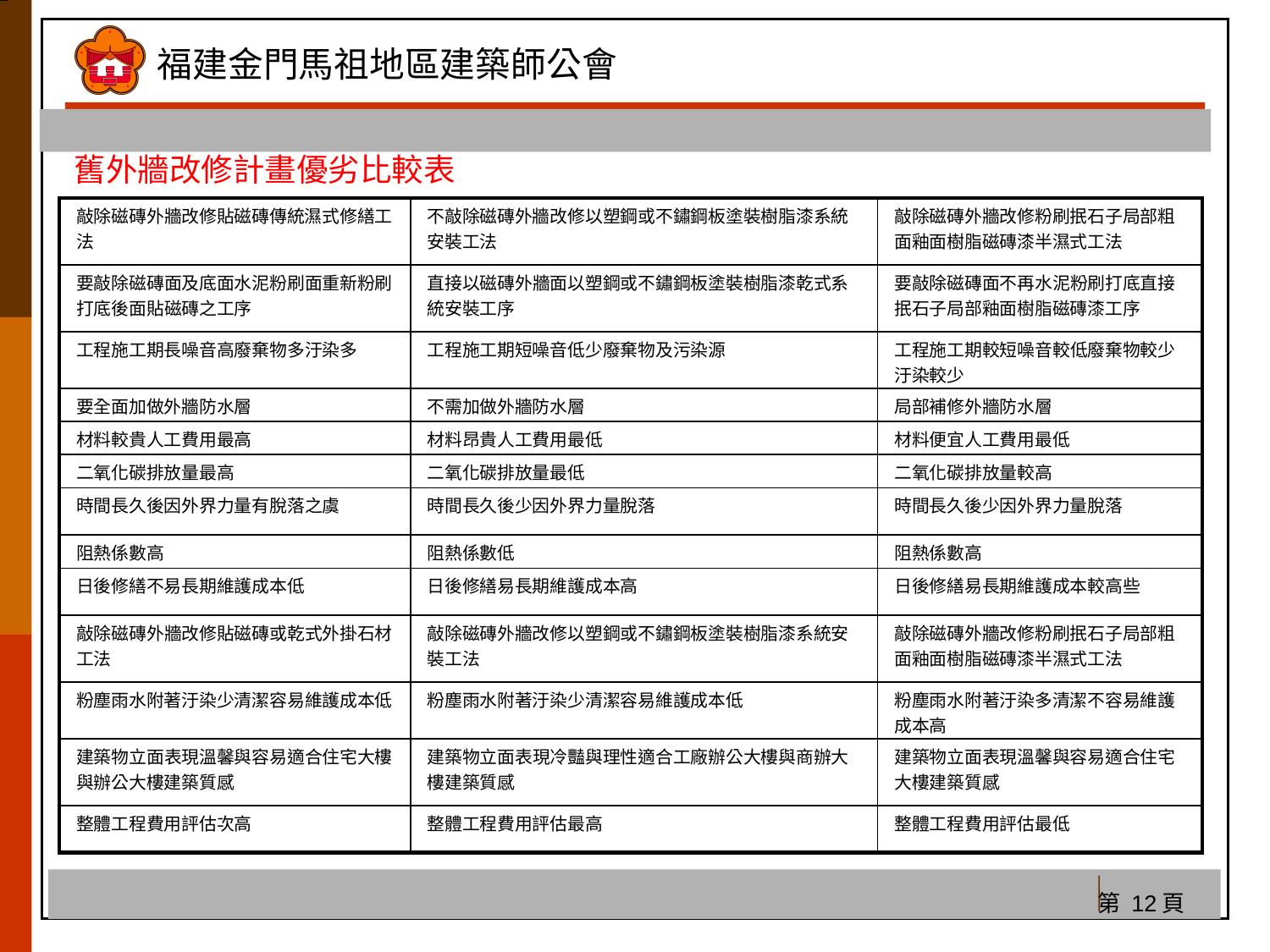

舊外牆改修計畫優劣比較表
| 敲除磁磚外牆改修貼磁磚傳統濕式修繕工法 | 不敲除磁磚外牆改修以塑鋼或不鏽鋼板塗裝樹脂漆系統安裝工法 | 敲除磁磚外牆改修粉刷抿石子局部粗面釉面樹脂磁磚漆半濕式工法 |
| --- | --- | --- |
| 要敲除磁磚面及底面水泥粉刷面重新粉刷打底後面貼磁磚之工序 | 直接以磁磚外牆面以塑鋼或不鏽鋼板塗裝樹脂漆乾式系統安裝工序 | 要敲除磁磚面不再水泥粉刷打底直接抿石子局部釉面樹脂磁磚漆工序 |
| 工程施工期長噪音高廢棄物多汙染多 | 工程施工期短噪音低少廢棄物及污染源 | 工程施工期較短噪音較低廢棄物較少汙染較少 |
| 要全面加做外牆防水層 | 不需加做外牆防水層 | 局部補修外牆防水層 |
| 材料較貴人工費用最高 | 材料昂貴人工費用最低 | 材料便宜人工費用最低 |
| 二氧化碳排放量最高 | 二氧化碳排放量最低 | 二氧化碳排放量較高 |
| 時間長久後因外界力量有脫落之虞 | 時間長久後少因外界力量脫落 | 時間長久後少因外界力量脫落 |
| 阻熱係數高 | 阻熱係數低 | 阻熱係數高 |
| 日後修繕不易長期維護成本低 | 日後修繕易長期維護成本高 | 日後修繕易長期維護成本較高些 |
| 敲除磁磚外牆改修貼磁磚或乾式外掛石材工法 | 敲除磁磚外牆改修以塑鋼或不鏽鋼板塗裝樹脂漆系統安裝工法 | 敲除磁磚外牆改修粉刷抿石子局部粗面釉面樹脂磁磚漆半濕式工法 |
| 粉塵雨水附著汙染少清潔容易維護成本低 | 粉塵雨水附著汙染少清潔容易維護成本低 | 粉塵雨水附著汙染多清潔不容易維護成本高 |
| 建築物立面表現溫馨與容易適合住宅大樓與辦公大樓建築質感 | 建築物立面表現冷豔與理性適合工廠辦公大樓與商辦大樓建築質感 | 建築物立面表現溫馨與容易適合住宅大樓建築質感 |
| 整體工程費用評估次高 | 整體工程費用評估最高 | 整體工程費用評估最低 |

   第 12頁